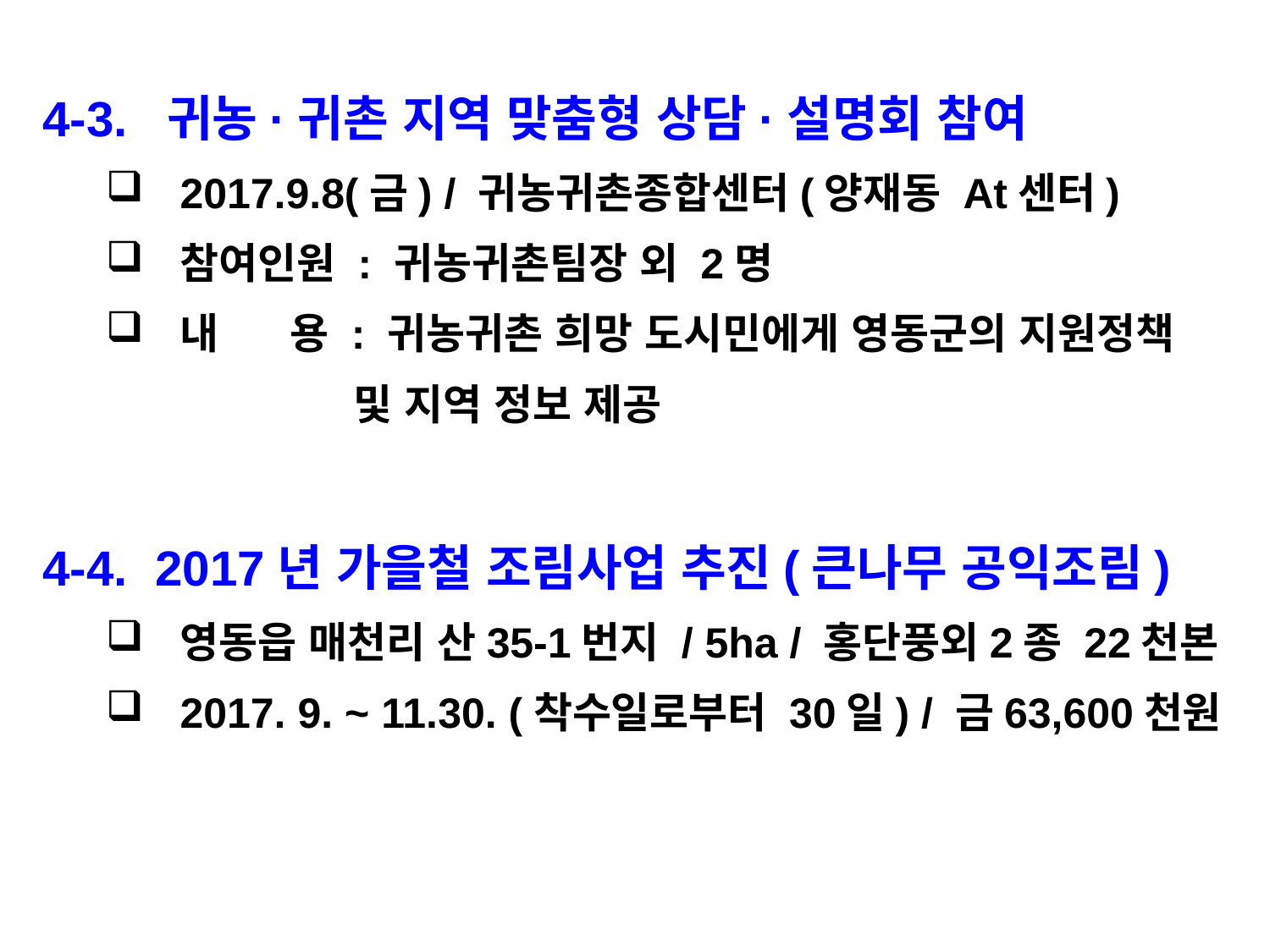

4-3.  귀농·귀촌 지역 맞춤형 상담·설명회 참여
2017.9.8(금) / 귀농귀촌종합센터(양재동 At센터)
참여인원 : 귀농귀촌팀장 외 2명
내      용 : 귀농귀촌 희망 도시민에게 영동군의 지원정책
                    및 지역 정보 제공

4-4.  2017년 가을철 조림사업 추진(큰나무 공익조림)
영동읍 매천리 산35-1번지 / 5ha / 홍단풍외2종 22천본
2017. 9. ~ 11.30. (착수일로부터 30일) / 금63,600천원